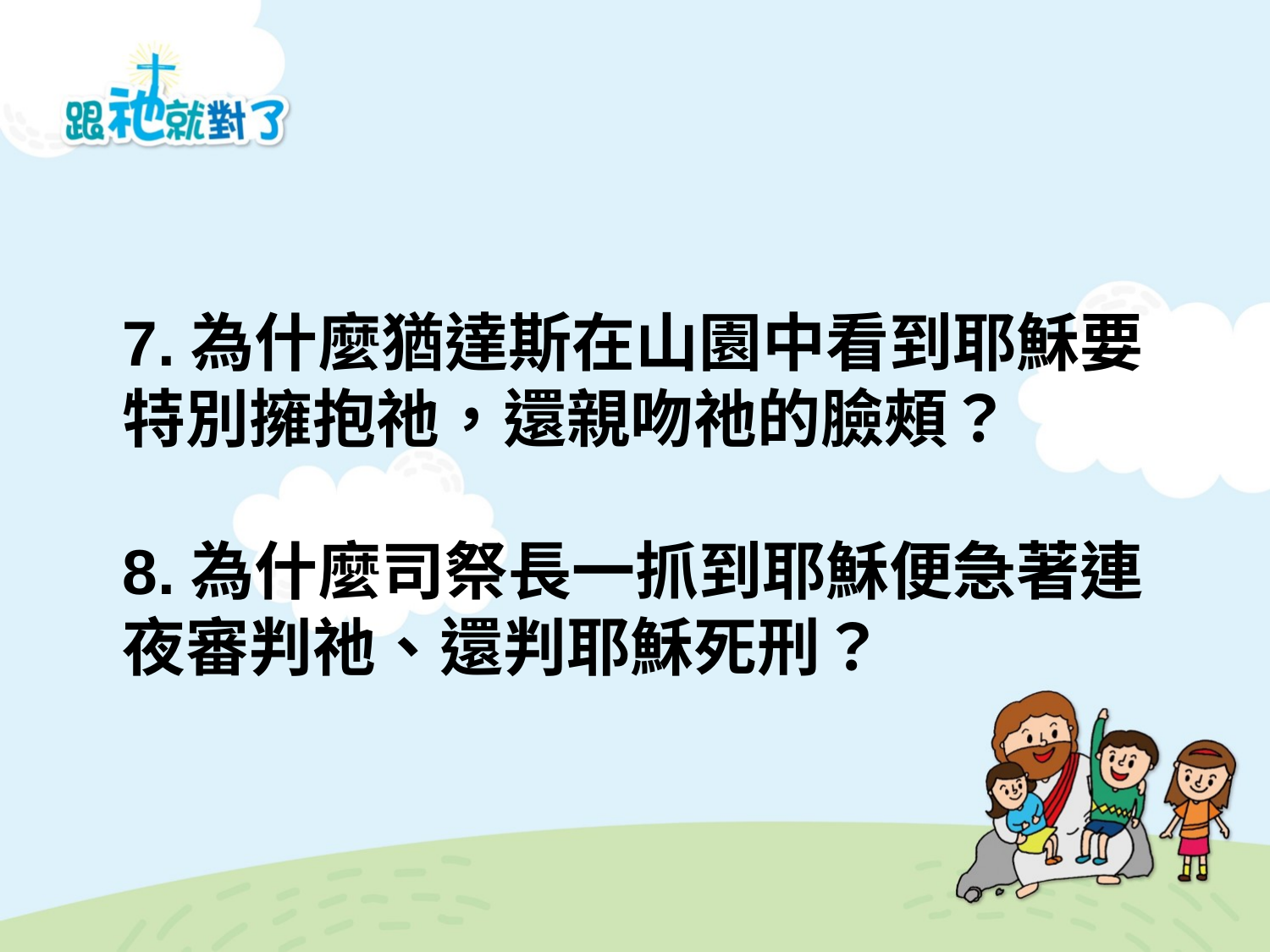

7.為什麼猶達斯在山園中看到耶穌要特別擁抱祂，還親吻祂的臉頰？

8.為什麼司祭長一抓到耶穌便急著連夜審判祂、還判耶穌死刑？